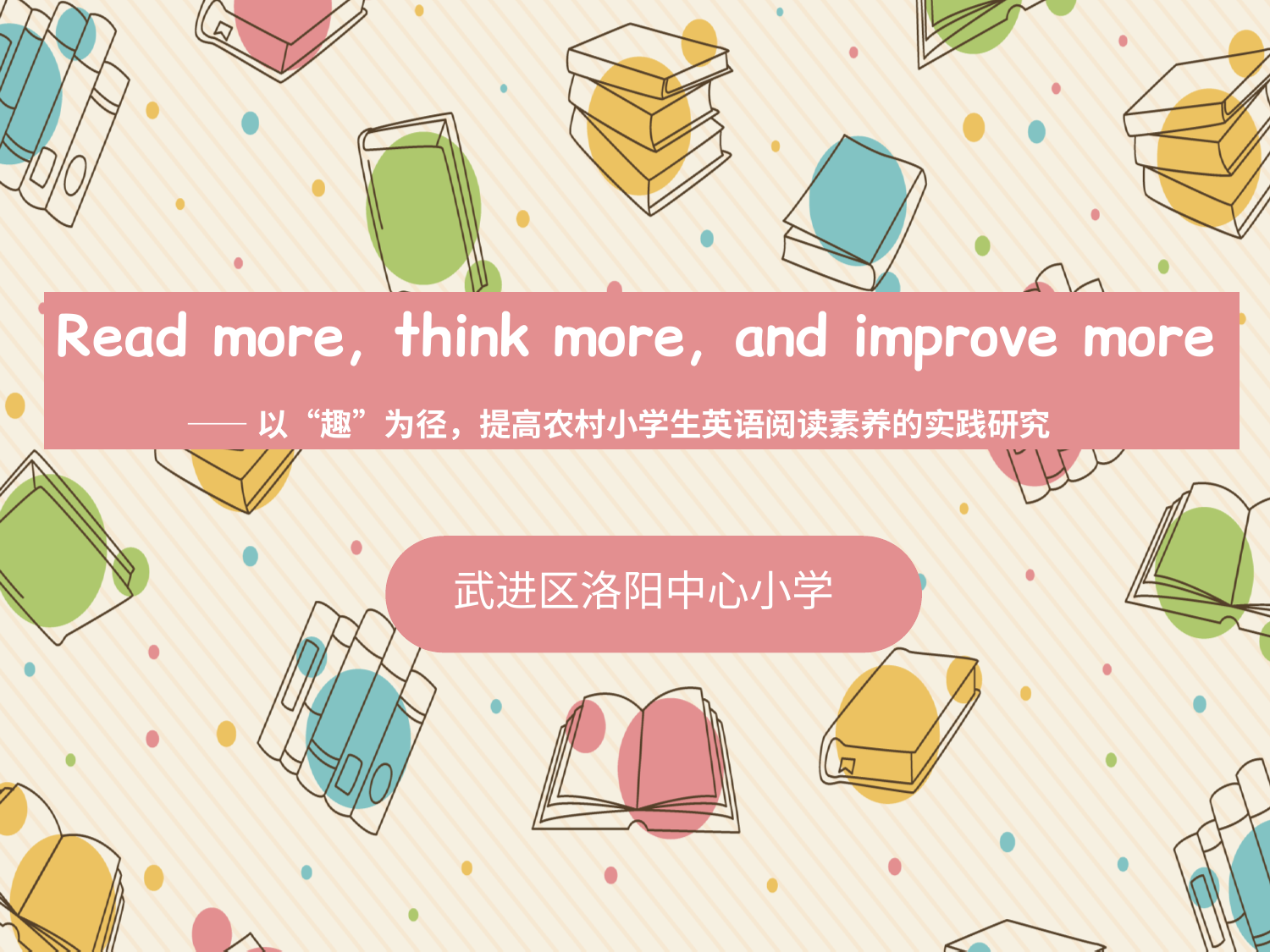

Read more, think more, and improve more

                  ——以“趣”为径，提高农村小学生英语阅读素养的实践研究

武进区洛阳中心小学